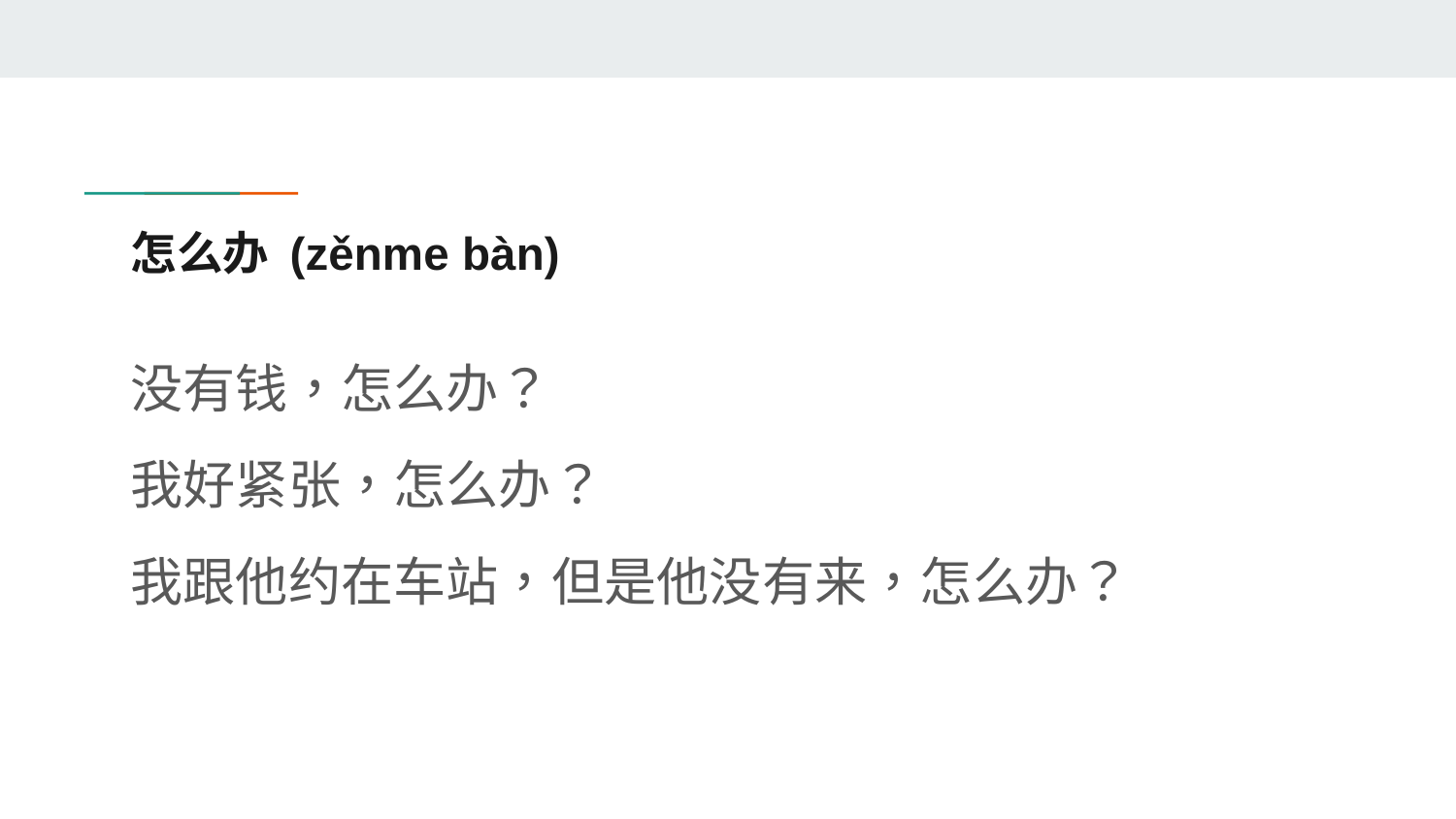

# 怎么办 (zěnme bàn)
没有钱，怎么办？
我好紧张，怎么办？
我跟他约在车站，但是他没有来，怎么办？